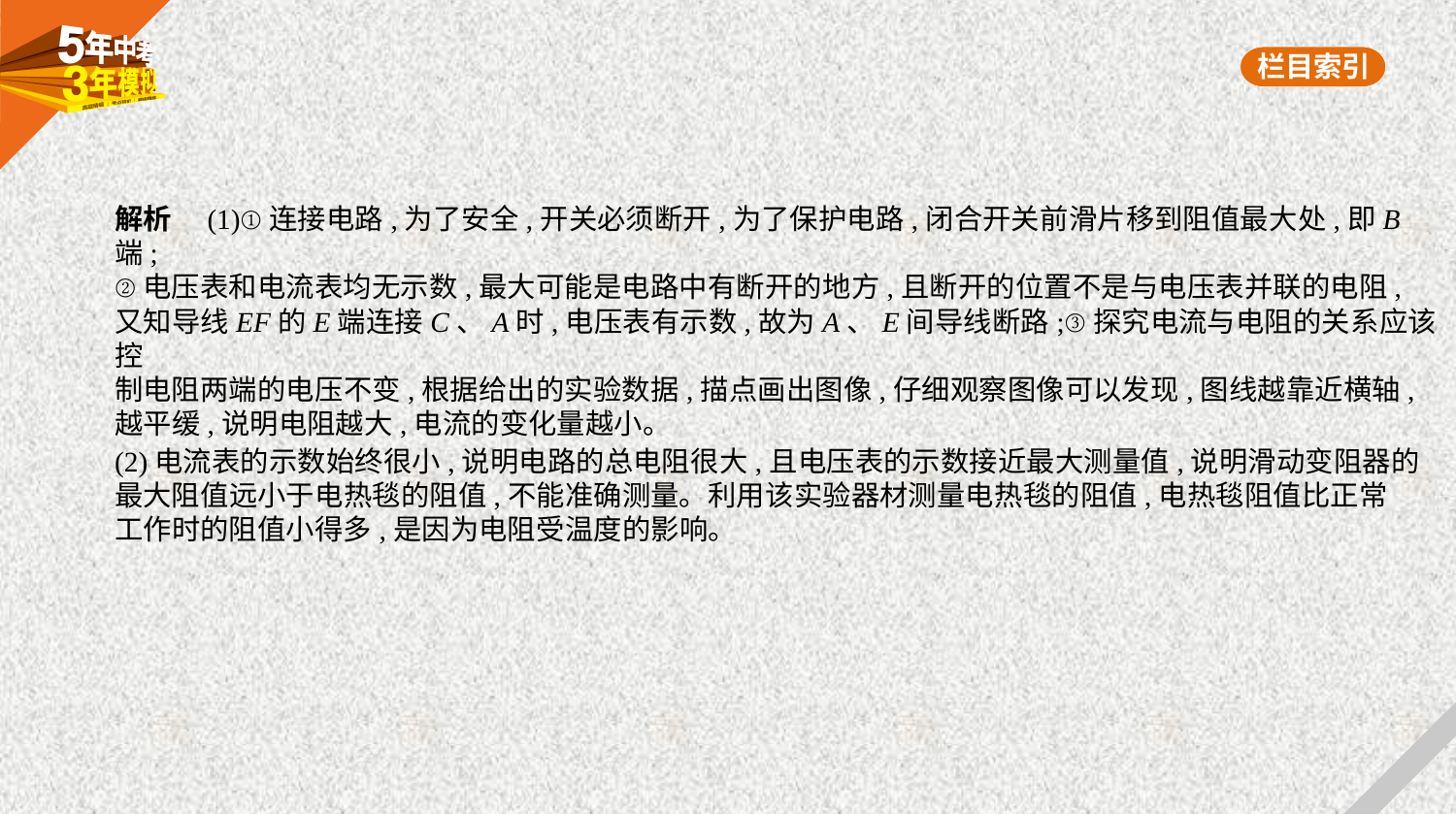

解析　(1)①连接电路,为了安全,开关必须断开,为了保护电路,闭合开关前滑片移到阻值最大处,即B端;
②电压表和电流表均无示数,最大可能是电路中有断开的地方,且断开的位置不是与电压表并联的电阻,
又知导线EF的E端连接C、A时,电压表有示数,故为A、E间导线断路;③探究电流与电阻的关系应该控
制电阻两端的电压不变,根据给出的实验数据,描点画出图像,仔细观察图像可以发现,图线越靠近横轴,
越平缓,说明电阻越大,电流的变化量越小。
(2)电流表的示数始终很小,说明电路的总电阻很大,且电压表的示数接近最大测量值,说明滑动变阻器的
最大阻值远小于电热毯的阻值,不能准确测量。利用该实验器材测量电热毯的阻值,电热毯阻值比正常
工作时的阻值小得多,是因为电阻受温度的影响。